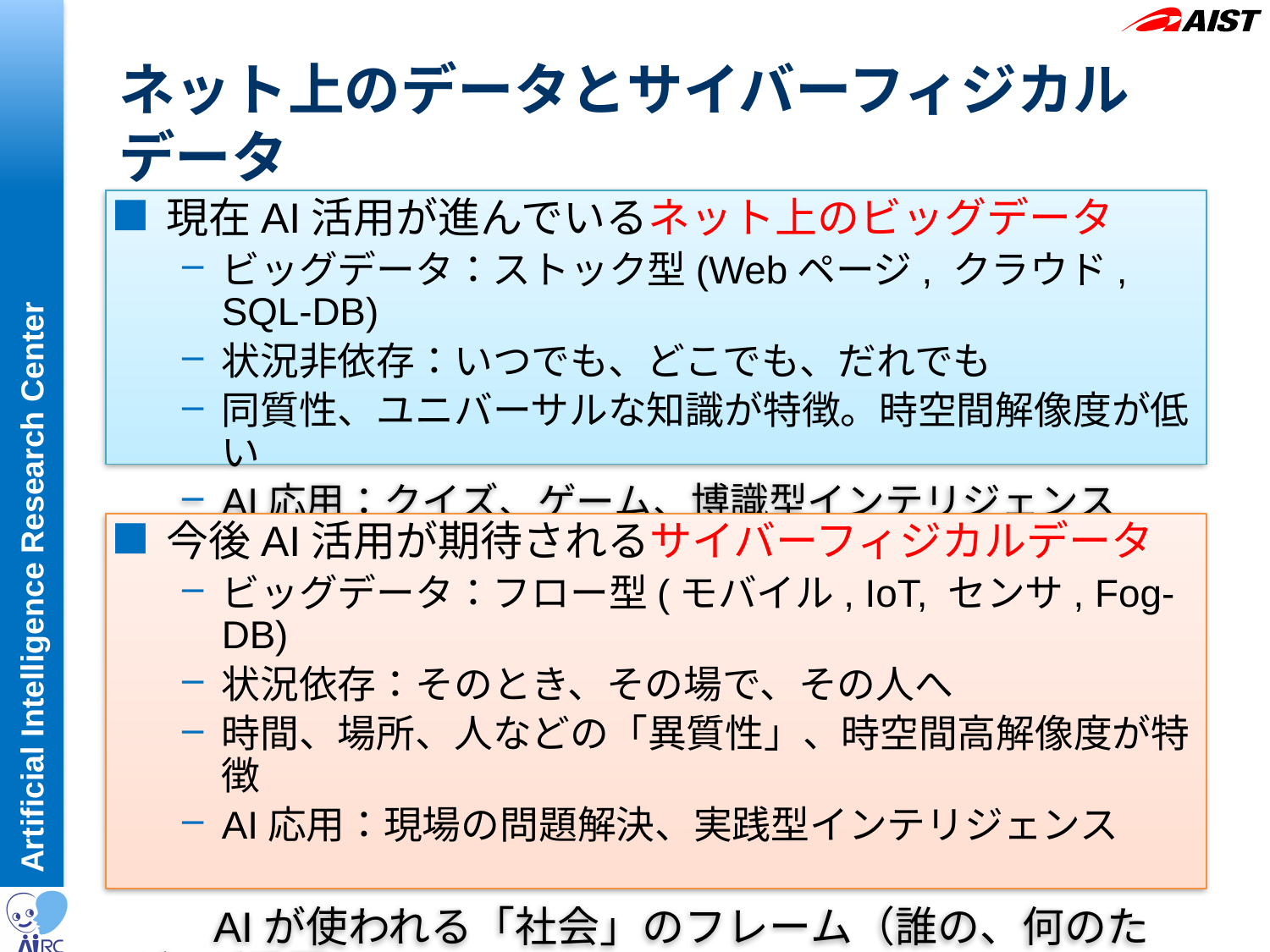

# ネット上のデータとサイバーフィジカルデータ
現在AI活用が進んでいるネット上のビッグデータ
ビッグデータ：ストック型(Webページ, クラウド, SQL-DB)
状況非依存：いつでも、どこでも、だれでも
同質性、ユニバーサルな知識が特徴。時空間解像度が低い
AI応用：クイズ、ゲーム、博識型インテリジェンス
今後AI活用が期待されるサイバーフィジカルデータ
ビッグデータ：フロー型(モバイル, IoT, センサ, Fog-DB)
状況依存：そのとき、その場で、その人へ
時間、場所、人などの「異質性」、時空間高解像度が特徴
AI応用：現場の問題解決、実践型インテリジェンス

　　AIが使われる「社会」のフレーム（誰の、何のため）が重要